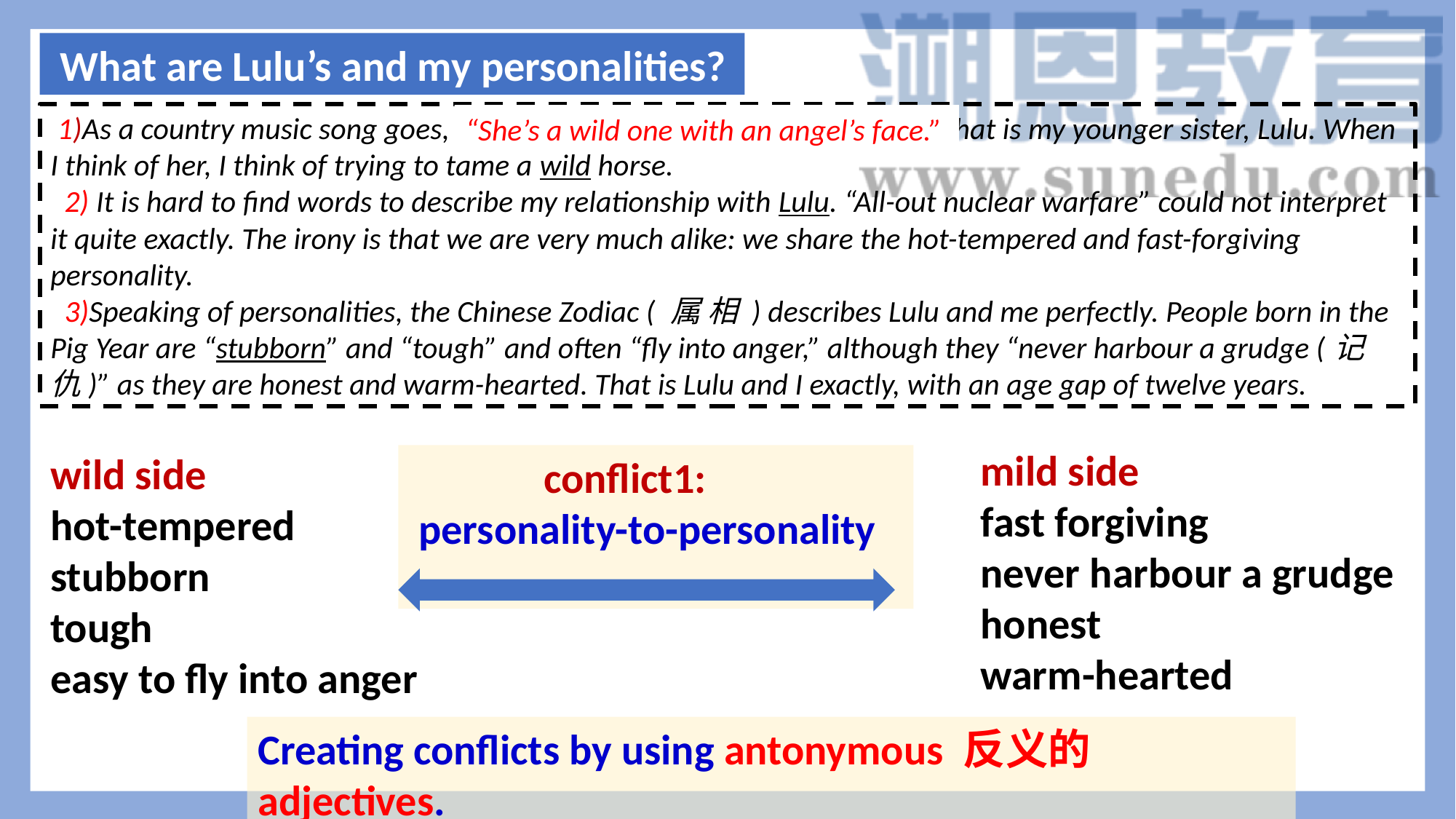

What are Lulu’s and my personalities?
 1)As a country music song goes, “She’s a wild one with an angel’s face.” That is my younger sister, Lulu. When I think of her, I think of trying to tame a wild horse.
  2) It is hard to find words to describe my relationship with Lulu. “All-out nuclear warfare” could not interpret it quite exactly. The irony is that we are very much alike: we share the hot-tempered and fast-forgiving personality.
  3)Speaking of personalities, the Chinese Zodiac ( 属 相 ) describes Lulu and me perfectly. People born in the Pig Year are “stubborn” and “tough” and often “fly into anger,” although they “never harbour a grudge (记仇)” as they are honest and warm-hearted. That is Lulu and I exactly, with an age gap of twelve years.
“She’s a wild one with an angel’s face.”
mild side
fast forgiving
never harbour a grudge
honest
warm-hearted

wild side
hot-tempered
stubborn
tough
easy to fly into anger

              conflict1:
 personality-to-personality

Creating conflicts by using antonymous 反义的 adjectives.